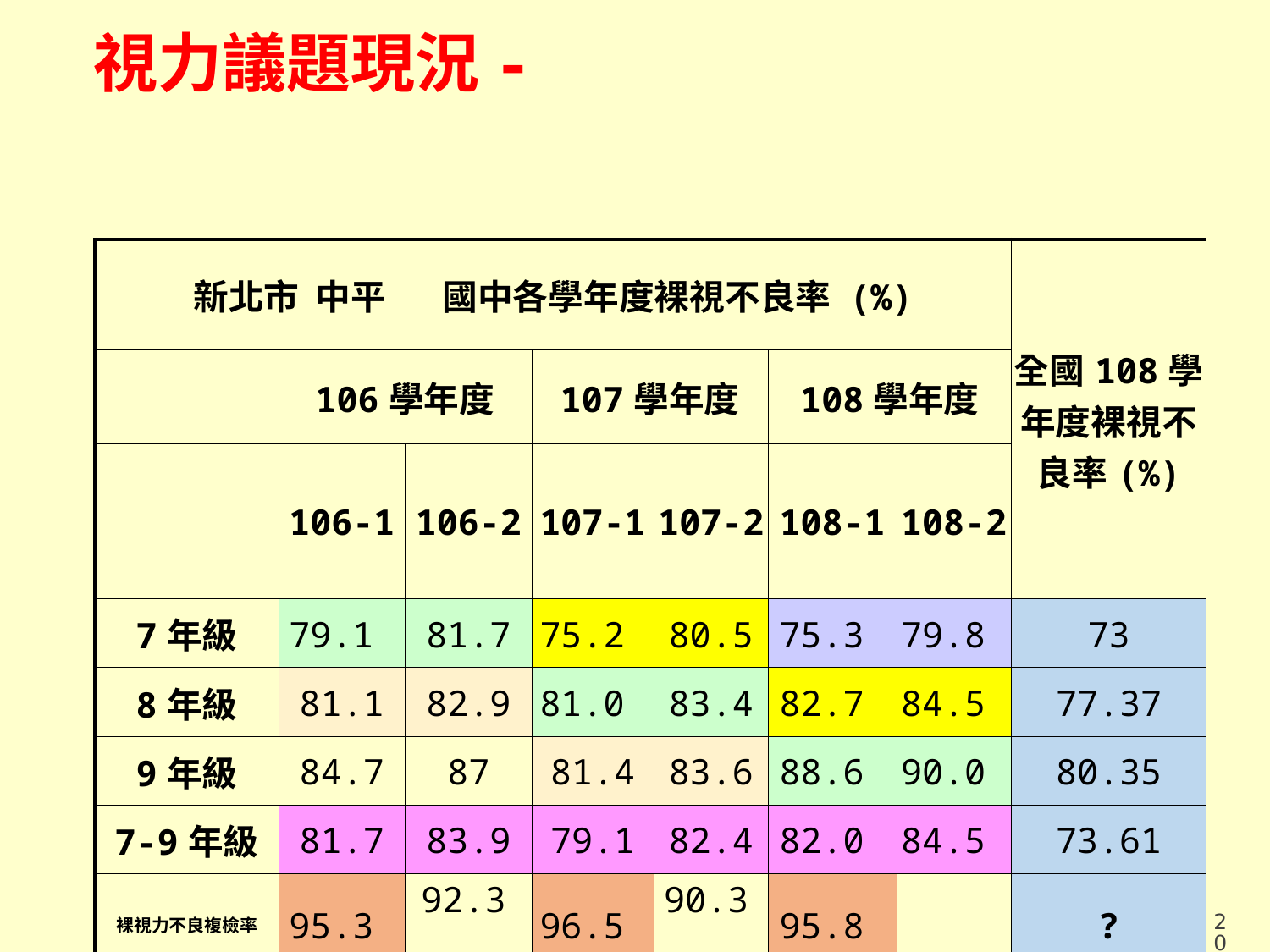

# 視力議題現況-
| 新北市 中平 國中各學年度裸視不良率 (%) |  |  |  |  |  |  | 全國108學年度裸視不良率(%) |
| --- | --- | --- | --- | --- | --- | --- | --- |
|  | 106學年度 |  | 107學年度 |  | 108學年度 |  |  |
|  | 106-1 | 106-2 | 107-1 | 107-2 | 108-1 | 108-2 |  |
| 7年級 | 79.1 | 81.7 | 75.2 | 80.5 | 75.3 | 79.8 | 73 |
| 8年級 | 81.1 | 82.9 | 81.0 | 83.4 | 82.7 | 84.5 | 77.37 |
| 9年級 | 84.7 | 87 | 81.4 | 83.6 | 88.6 | 90.0 | 80.35 |
| 7-9年級 | 81.7 | 83.9 | 79.1 | 82.4 | 82.0 | 84.5 | 73.61 |
| 裸視力不良複檢率 | 95.3 | 92.3 | 96.5 | 90.3 | 95.8 |  | ? |
| 惡化率 | 4.20 | 2.80 | 1.10 | 1.20 | 7.55 | 5.30 |  |
20